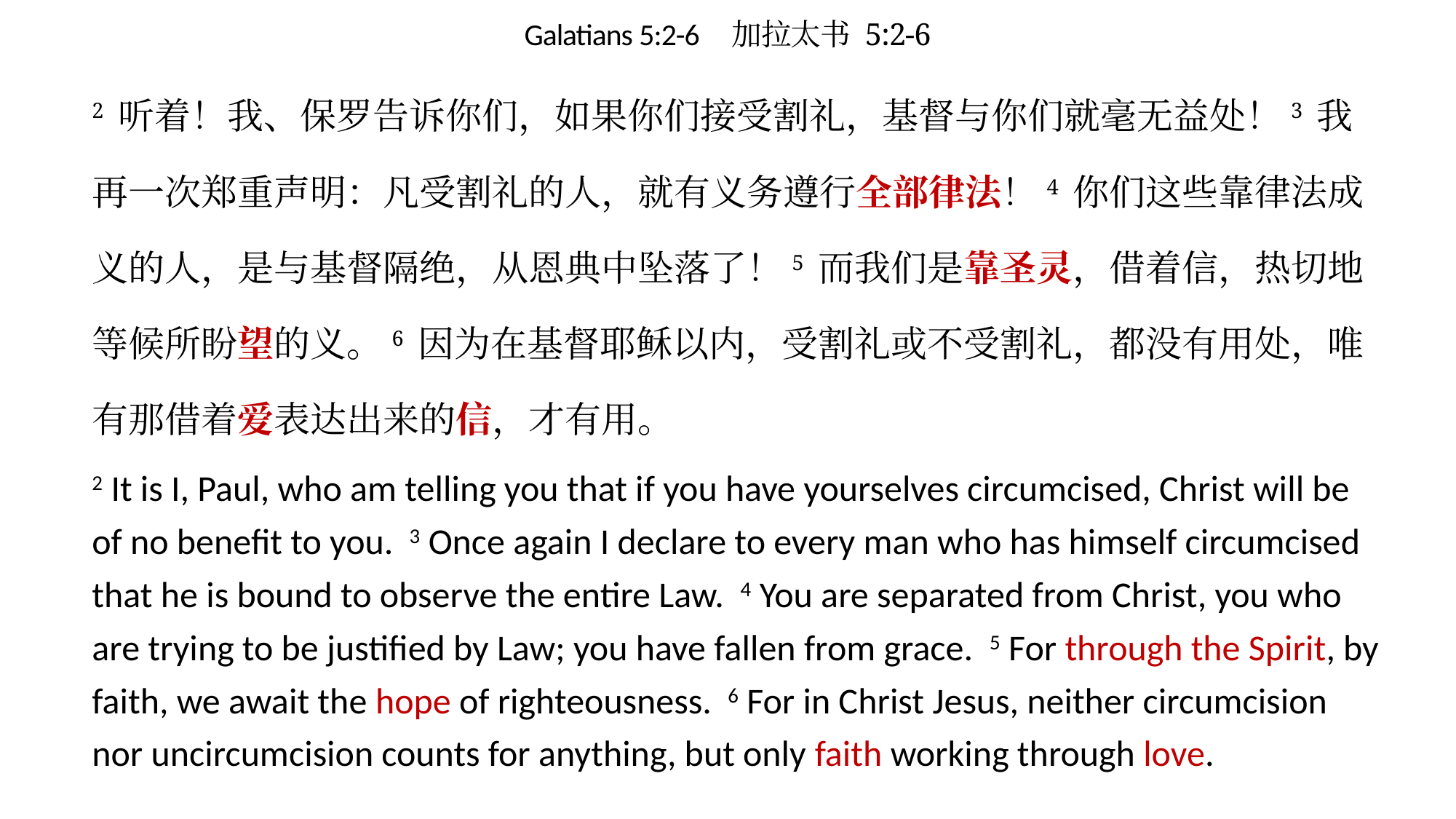

# Galatians 5:2-6    加拉太书 5:2-6
2 听着！我、保罗告诉你们，如果你们接受割礼，基督与你们就毫无益处！3 我再一次郑重声明：凡受割礼的人，就有义务遵行全部律法！4 你们这些靠律法成义的人，是与基督隔绝，从恩典中坠落了！5 而我们是靠圣灵，借着信，热切地等候所盼望的义。6 因为在基督耶稣以内，受割礼或不受割礼，都没有用处，唯有那借着爱表达出来的信，才有用。
2 It is I, Paul, who am telling you that if you have yourselves circumcised, Christ will be of no benefit to you.  3 Once again I declare to every man who has himself circumcised that he is bound to observe the entire Law.  4 You are separated from Christ, you who are trying to be justified by Law; you have fallen from grace.  5 For through the Spirit, by faith, we await the hope of righteousness.  6 For in Christ Jesus, neither circumcision nor uncircumcision counts for anything, but only faith working through love.